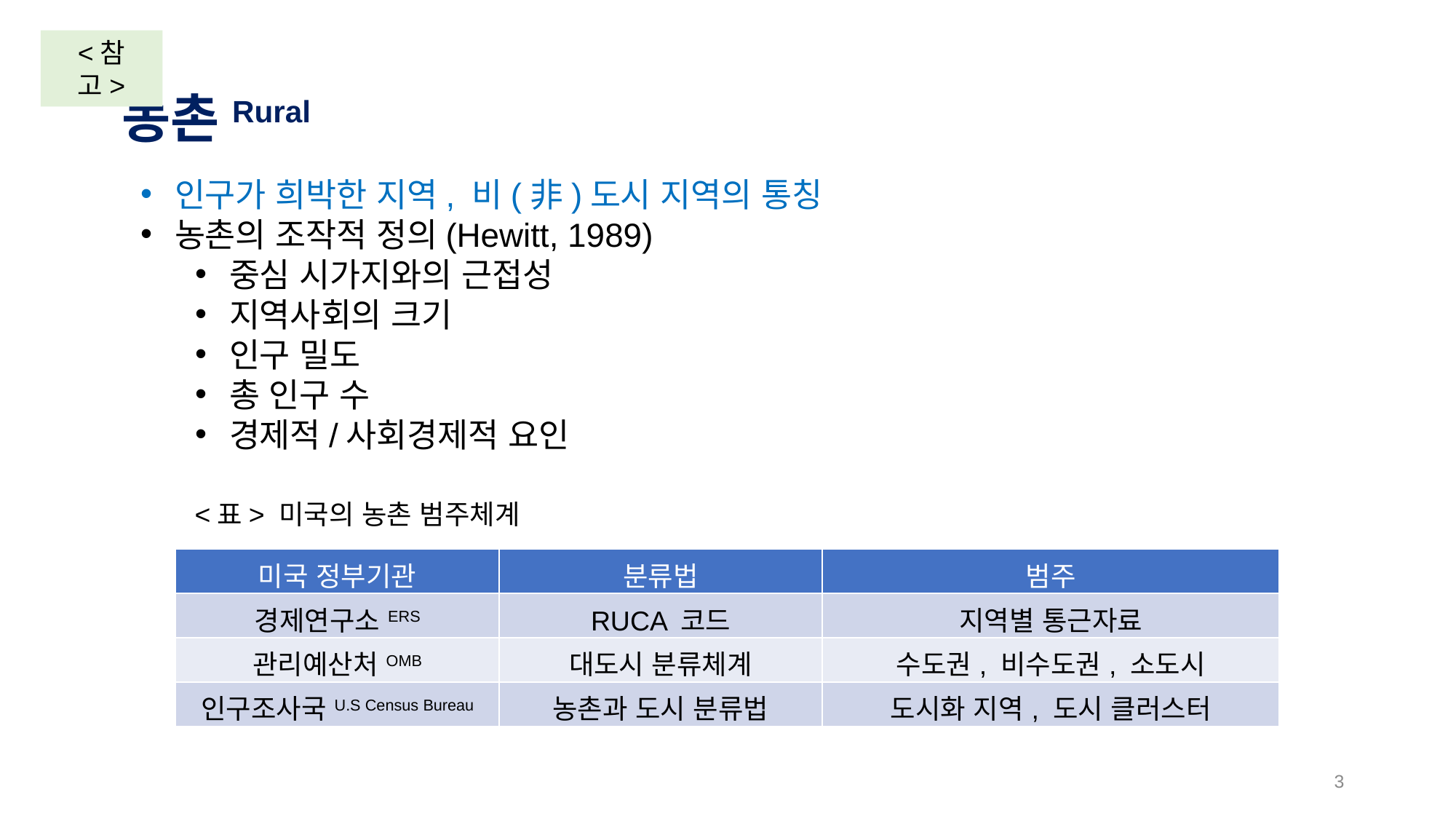

<참 고>
농촌Rural
인구가 희박한 지역, 비(非)도시 지역의 통칭
농촌의 조작적 정의(Hewitt, 1989)
중심 시가지와의 근접성
지역사회의 크기
인구 밀도
총 인구 수
경제적/사회경제적 요인
<표> 미국의 농촌 범주체계
| 미국 정부기관 | 분류법 | 범주 |
| --- | --- | --- |
| 경제연구소ERS | RUCA 코드 | 지역별 통근자료 |
| 관리예산처OMB | 대도시 분류체계 | 수도권, 비수도권, 소도시 |
| 인구조사국U.S Census Bureau | 농촌과 도시 분류법 | 도시화 지역, 도시 클러스터 |
3